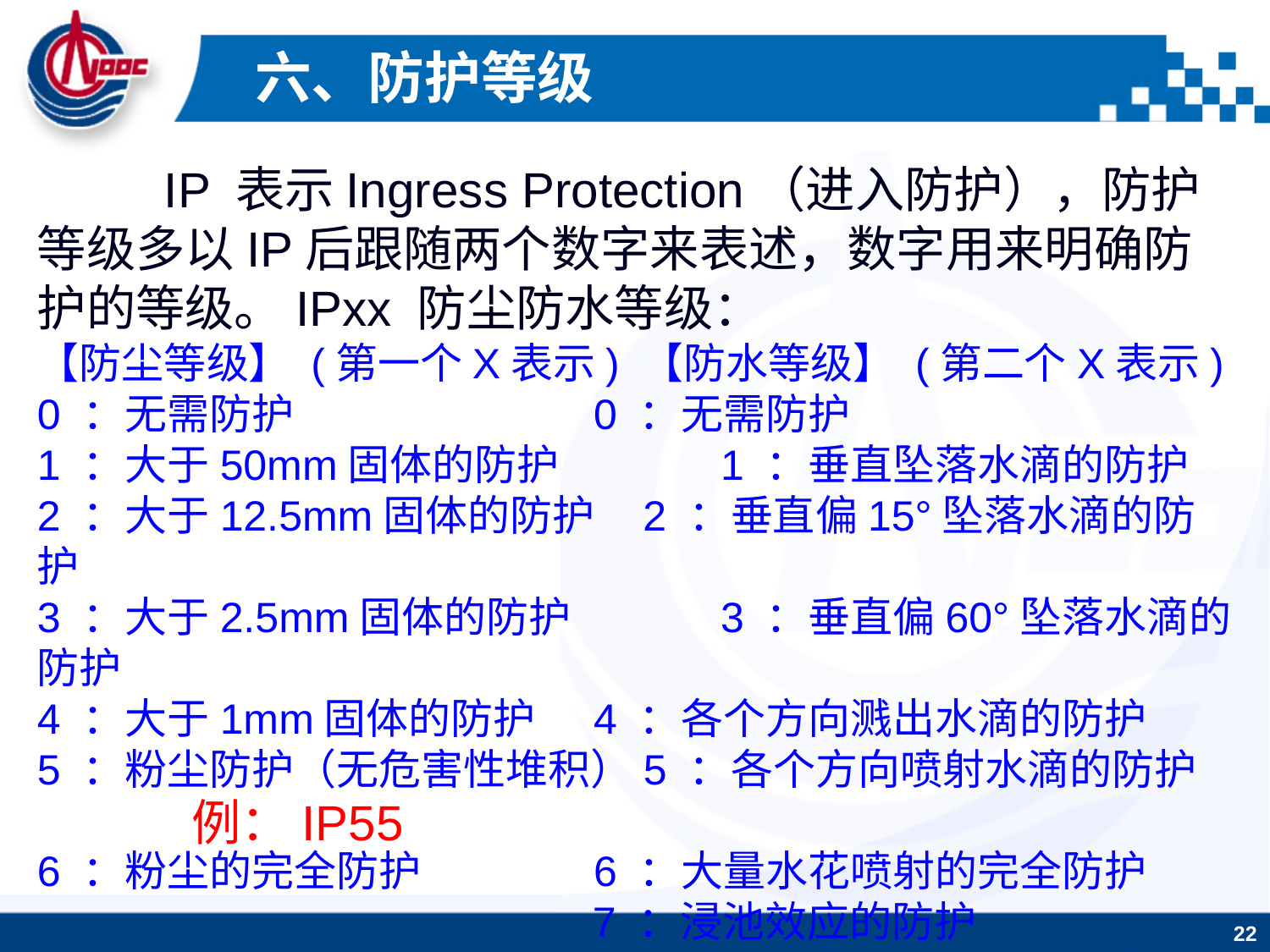

六、防护等级
	IP 表示Ingress Protection（进入防护），防护等级多以IP后跟随两个数字来表述，数字用来明确防护的等级。IPxx 防尘防水等级：
【防尘等级】 (第一个X表示) 【防水等级】 (第二个X表示)
0 ：无需防护 		    0 ：无需防护
1 ：大于50mm固体的防护 	    1 ：垂直坠落水滴的防护
2 ：大于12.5mm固体的防护    2 ：垂直偏15°坠落水滴的防护
3 ：大于2.5mm固体的防护	    3 ：垂直偏60°坠落水滴的防护
4 ：大于1mm固体的防护	    4 ：各个方向溅出水滴的防护
5 ：粉尘防护（无危害性堆积）5 ：各个方向喷射水滴的防护
6 ：粉尘的完全防护	    6 ：大量水花喷射的完全防护
				    7 ：浸池效应的防护
				    8 ：特定环境下持续浸泡效应的					  防护
例：IP55